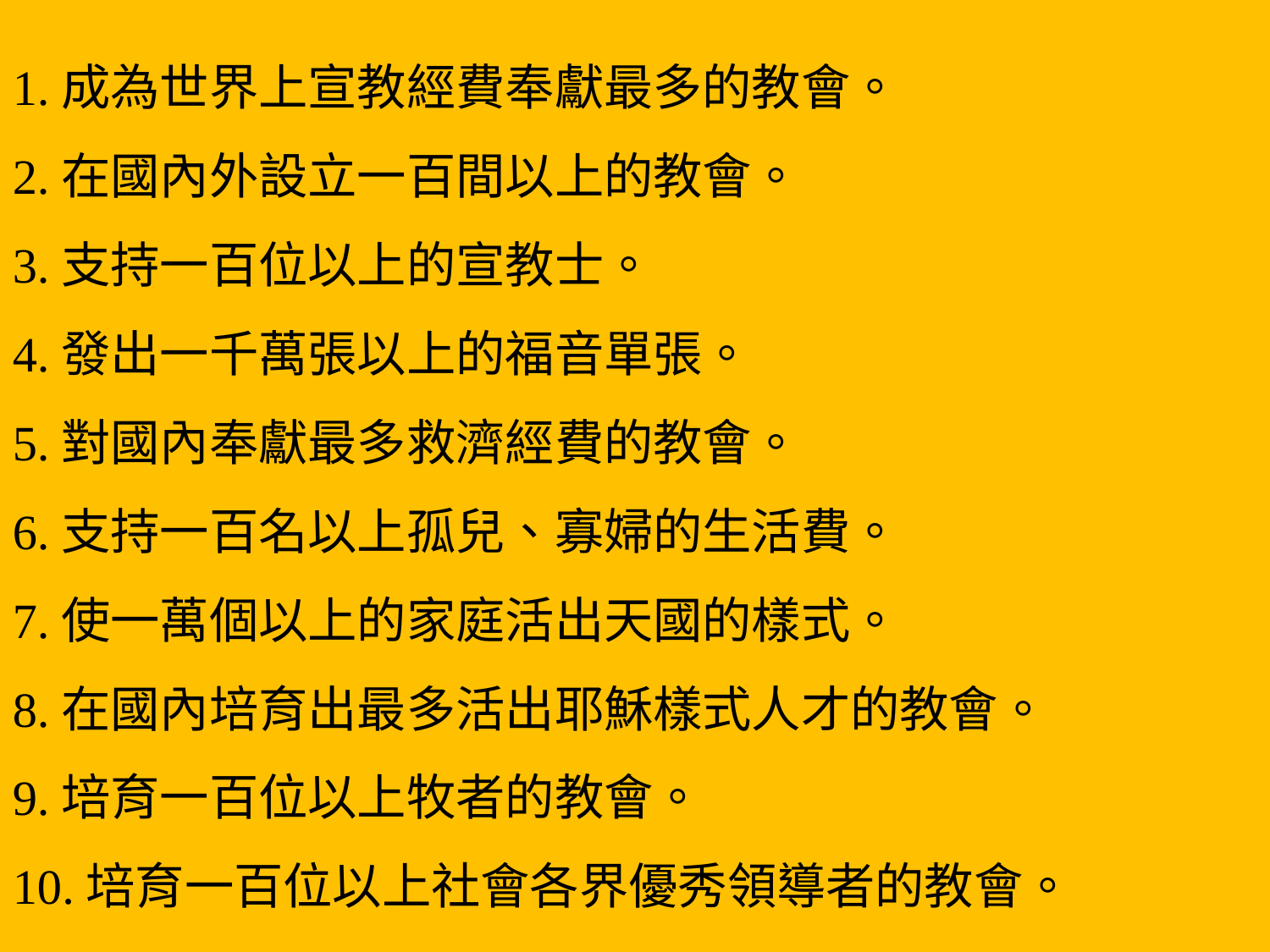

1.成為世界上宣教經費奉獻最多的教會。
2.在國內外設立一百間以上的教會。
3.支持一百位以上的宣教士。
4.發出一千萬張以上的福音單張。
5.對國內奉獻最多救濟經費的教會。
6.支持一百名以上孤兒、寡婦的生活費。
7.使一萬個以上的家庭活出天國的樣式。
8.在國內培育出最多活出耶穌樣式人才的教會。
9.培育一百位以上牧者的教會。
10.培育一百位以上社會各界優秀領導者的教會。